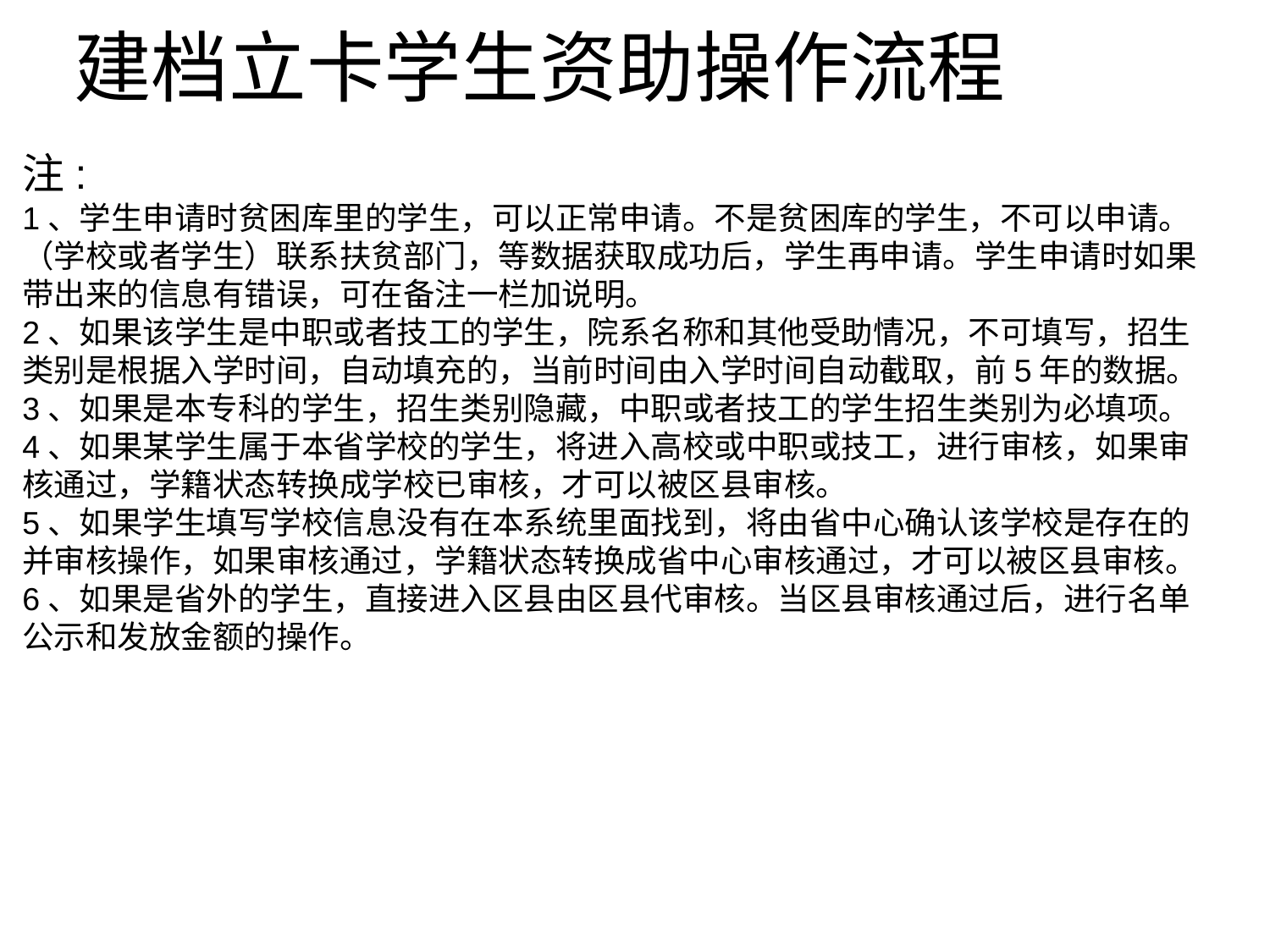

# 建档立卡学生资助操作流程
注:
1、学生申请时贫困库里的学生，可以正常申请。不是贫困库的学生，不可以申请。（学校或者学生）联系扶贫部门，等数据获取成功后，学生再申请。学生申请时如果带出来的信息有错误，可在备注一栏加说明。
2、如果该学生是中职或者技工的学生，院系名称和其他受助情况，不可填写，招生类别是根据入学时间，自动填充的，当前时间由入学时间自动截取，前5年的数据。
3、如果是本专科的学生，招生类别隐藏，中职或者技工的学生招生类别为必填项。
4、如果某学生属于本省学校的学生，将进入高校或中职或技工，进行审核，如果审核通过，学籍状态转换成学校已审核，才可以被区县审核。
5、如果学生填写学校信息没有在本系统里面找到，将由省中心确认该学校是存在的并审核操作，如果审核通过，学籍状态转换成省中心审核通过，才可以被区县审核。
6、如果是省外的学生，直接进入区县由区县代审核。当区县审核通过后，进行名单公示和发放金额的操作。